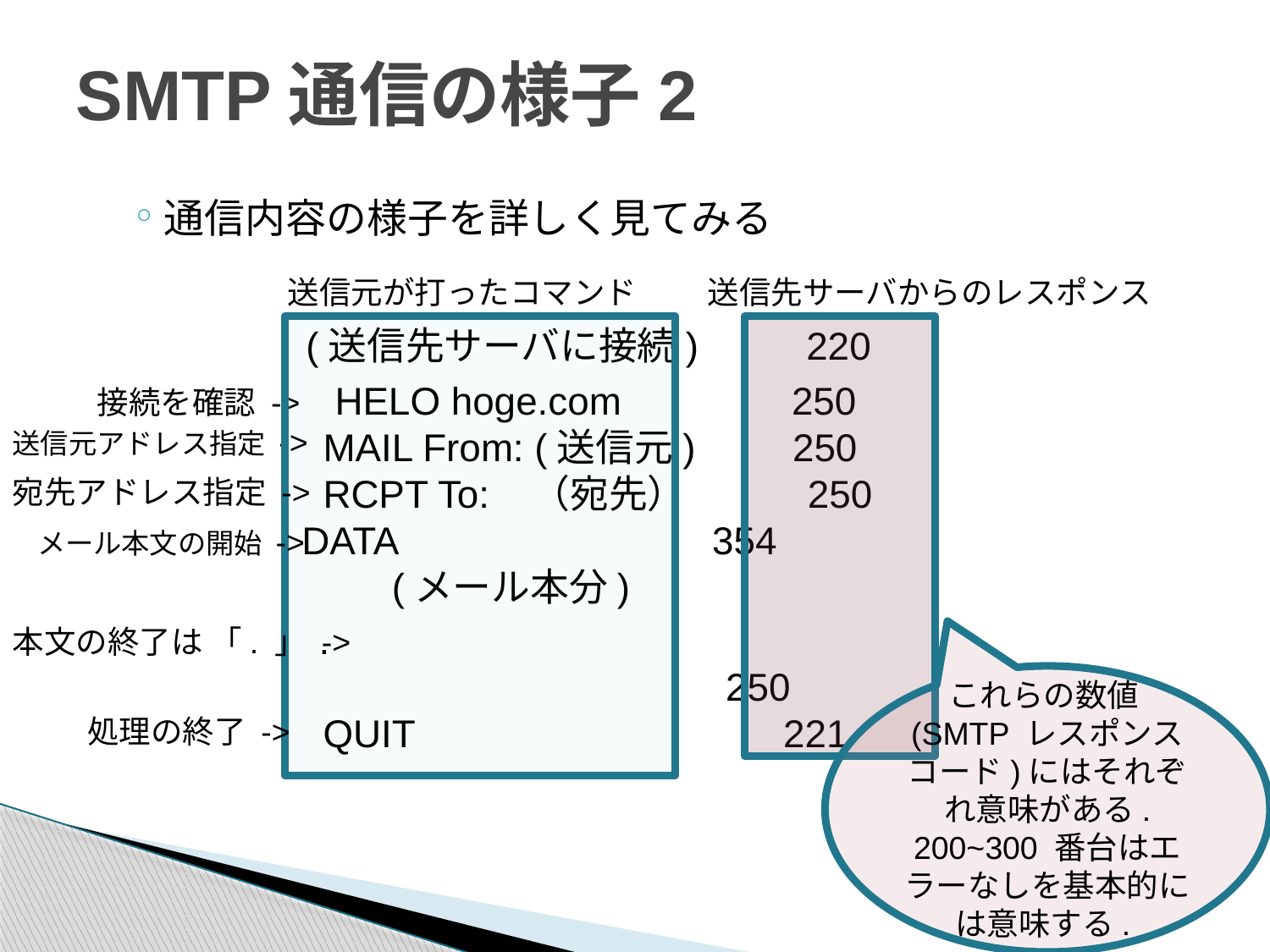

# SMTP通信の様子2
通信内容の様子を詳しく見てみる

      　 　  (送信先サーバに接続)          220
　　　　         HELO hoge.com    　        250
　      　　  MAIL From: (送信元)         250
　    　　    RCPT To:   （宛先）             250
　      　    DATA       　                     354
　   　　　 　   (メール本分)
               　　.
　                      　　　　　                   250
　       　　 QUIT                        　      221

送信元が打ったコマンド
送信先サーバからのレスポンス

接続を確認 ->
送信元アドレス指定 ->
宛先アドレス指定 ->
メール本文の開始 ->
本文の終了は 「. 」 ->
これらの数値(SMTP レスポンスコード)にはそれぞれ意味がある. 200~300 番台はエラーなしを基本的には意味する.
処理の終了 ->